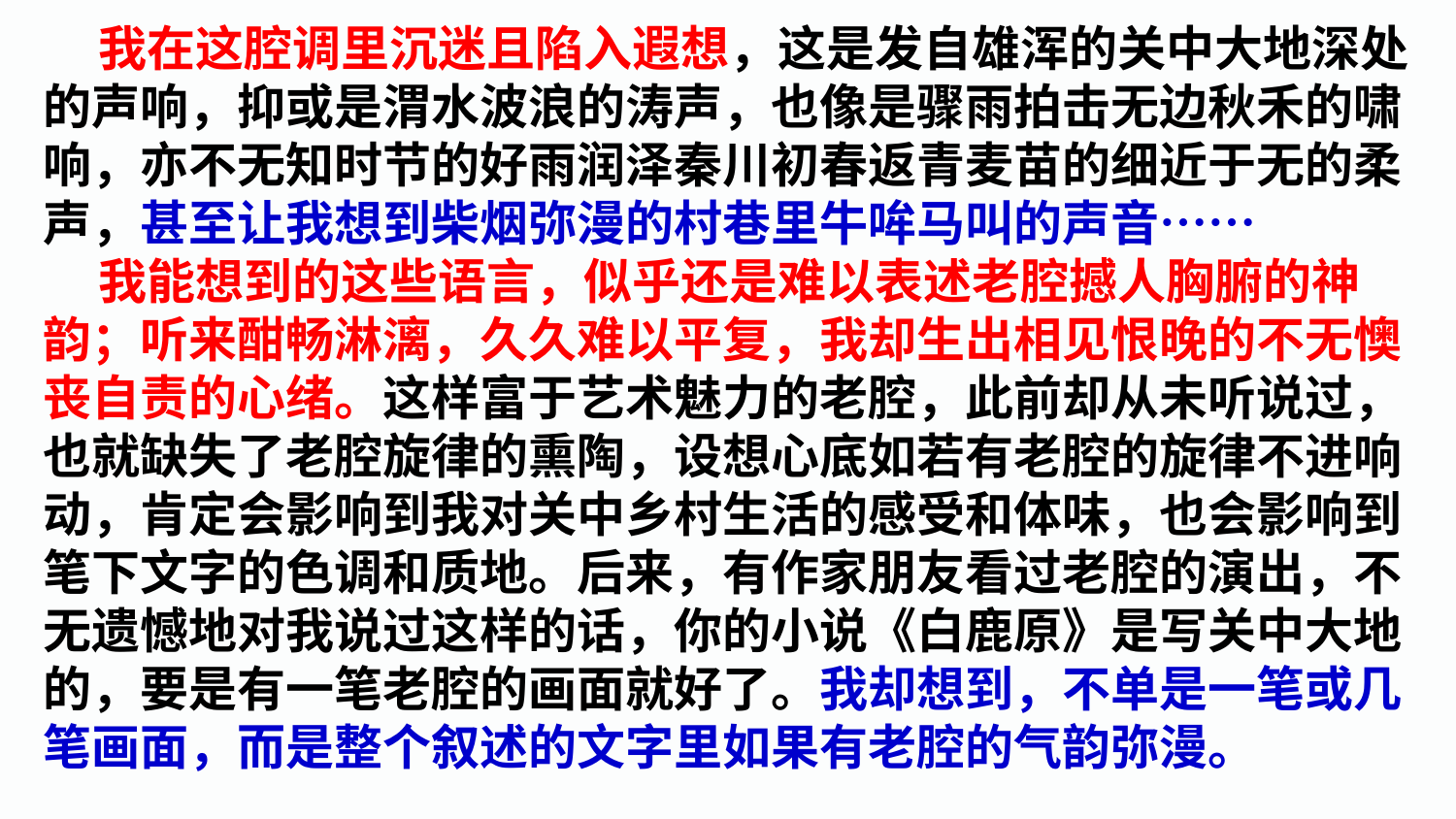

我在这腔调里沉迷且陷入遐想，这是发自雄浑的关中大地深处的声响，抑或是渭水波浪的涛声，也像是骤雨拍击无边秋禾的啸响，亦不无知时节的好雨润泽秦川初春返青麦苗的细近于无的柔声，甚至让我想到柴烟弥漫的村巷里牛哞马叫的声音……
    我能想到的这些语言，似乎还是难以表述老腔撼人胸腑的神韵；听来酣畅淋漓，久久难以平复，我却生出相见恨晚的不无懊丧自责的心绪。这样富于艺术魅力的老腔，此前却从未听说过，也就缺失了老腔旋律的熏陶，设想心底如若有老腔的旋律不进响动，肯定会影响到我对关中乡村生活的感受和体味，也会影响到笔下文字的色调和质地。后来，有作家朋友看过老腔的演出，不无遗憾地对我说过这样的话，你的小说《白鹿原》是写关中大地的，要是有一笔老腔的画面就好了。我却想到，不单是一笔或几笔画面，而是整个叙述的文字里如果有老腔的气韵弥漫。